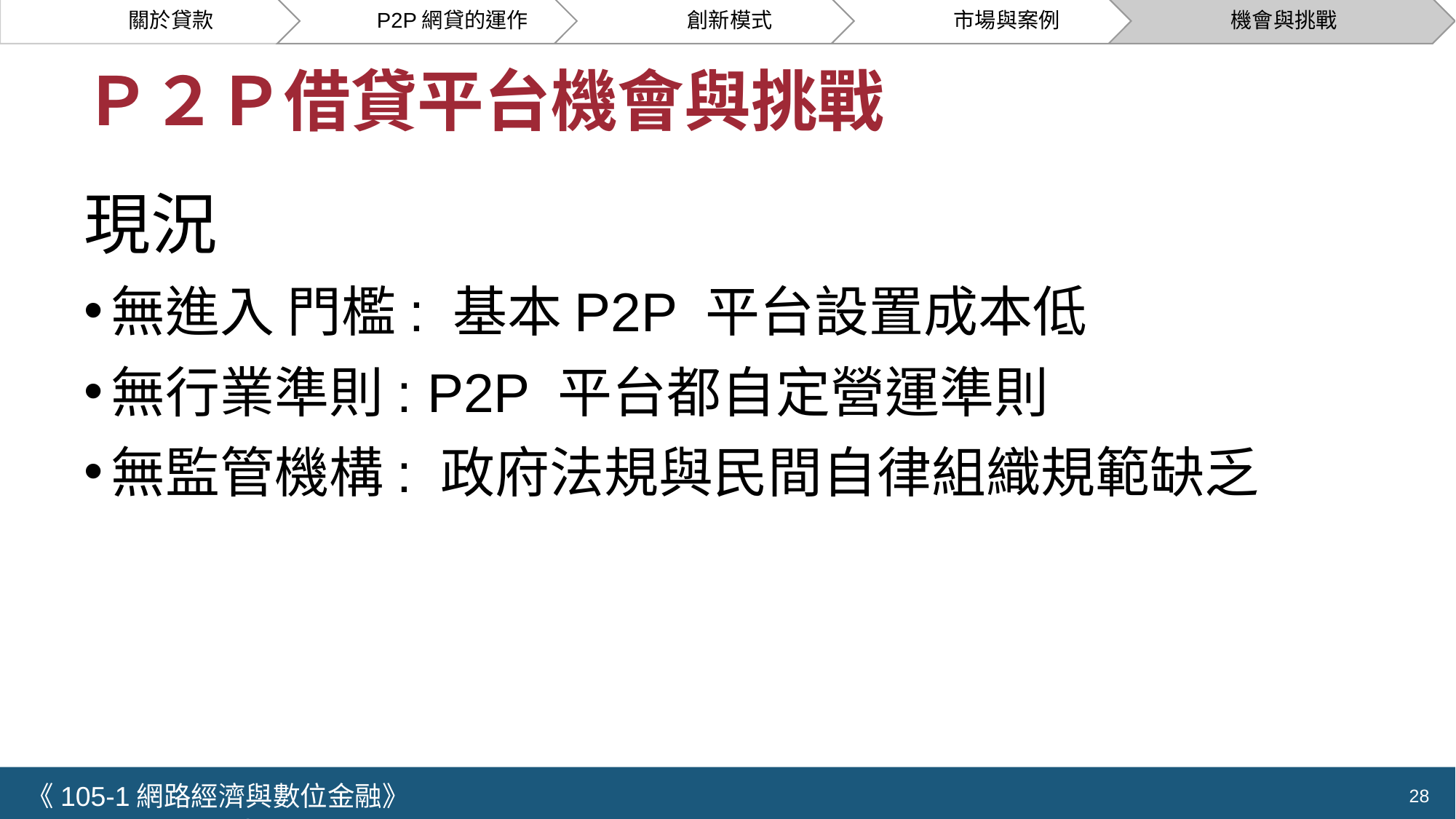

關於貸款
P2P網貸的運作
創新模式
市場與案例
機會與挑戰
# Ｐ２Ｐ借貸平台機會與挑戰
現況
無進入 門檻: 基本P2P 平台設置成本低
無行業準則: P2P 平台都自定營運準則
無監管機構: 政府法規與民間自律組織規範缺乏
《105-1網路經濟與數位金融》                                                                                                                                             NCTU.IIM.IEBI Lab
28